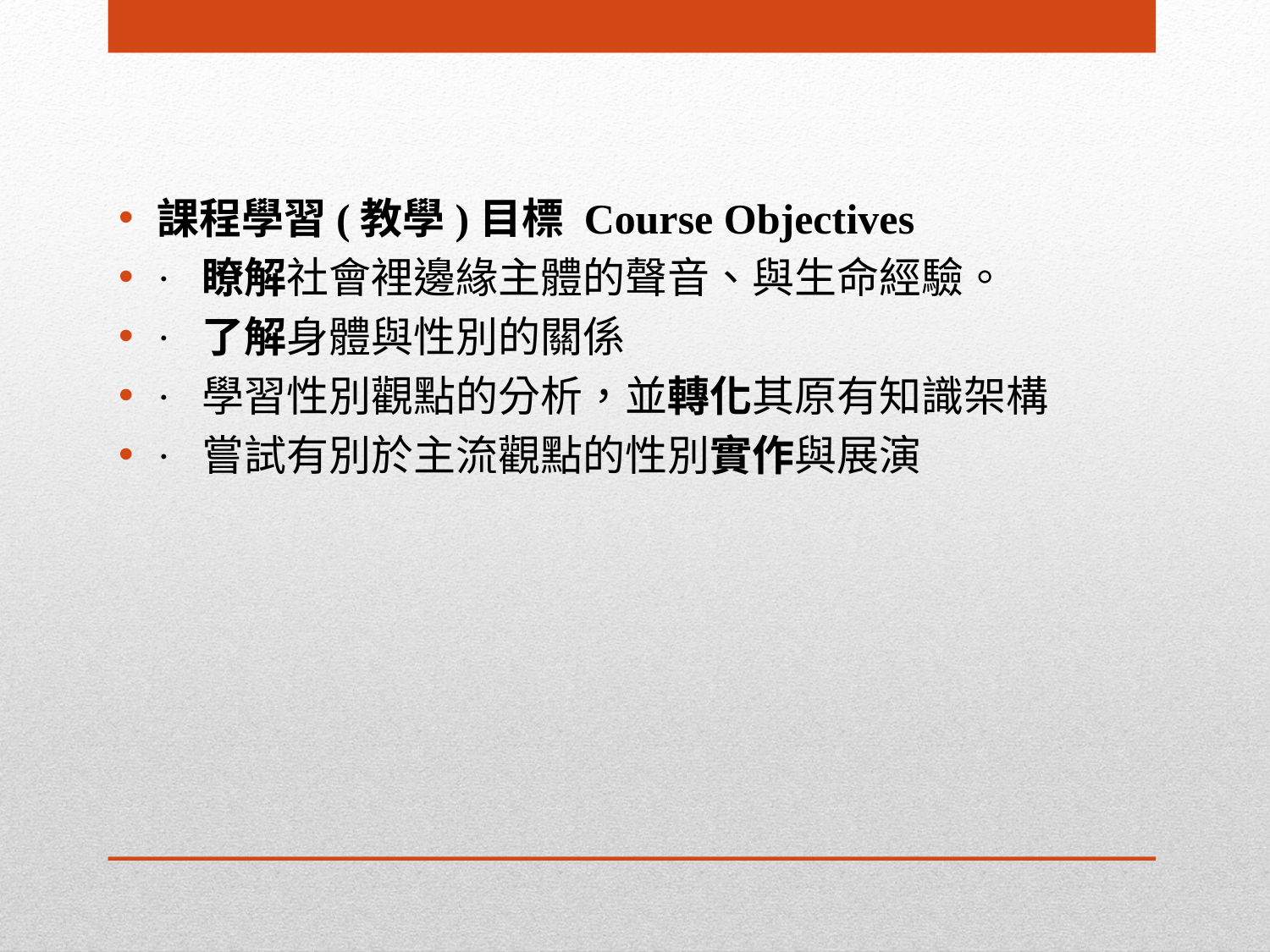

課程學習(教學)目標 Course Objectives
·  瞭解社會裡邊緣主體的聲音、與生命經驗。
·  了解身體與性別的關係
·  學習性別觀點的分析，並轉化其原有知識架構
·  嘗試有別於主流觀點的性別實作與展演

#